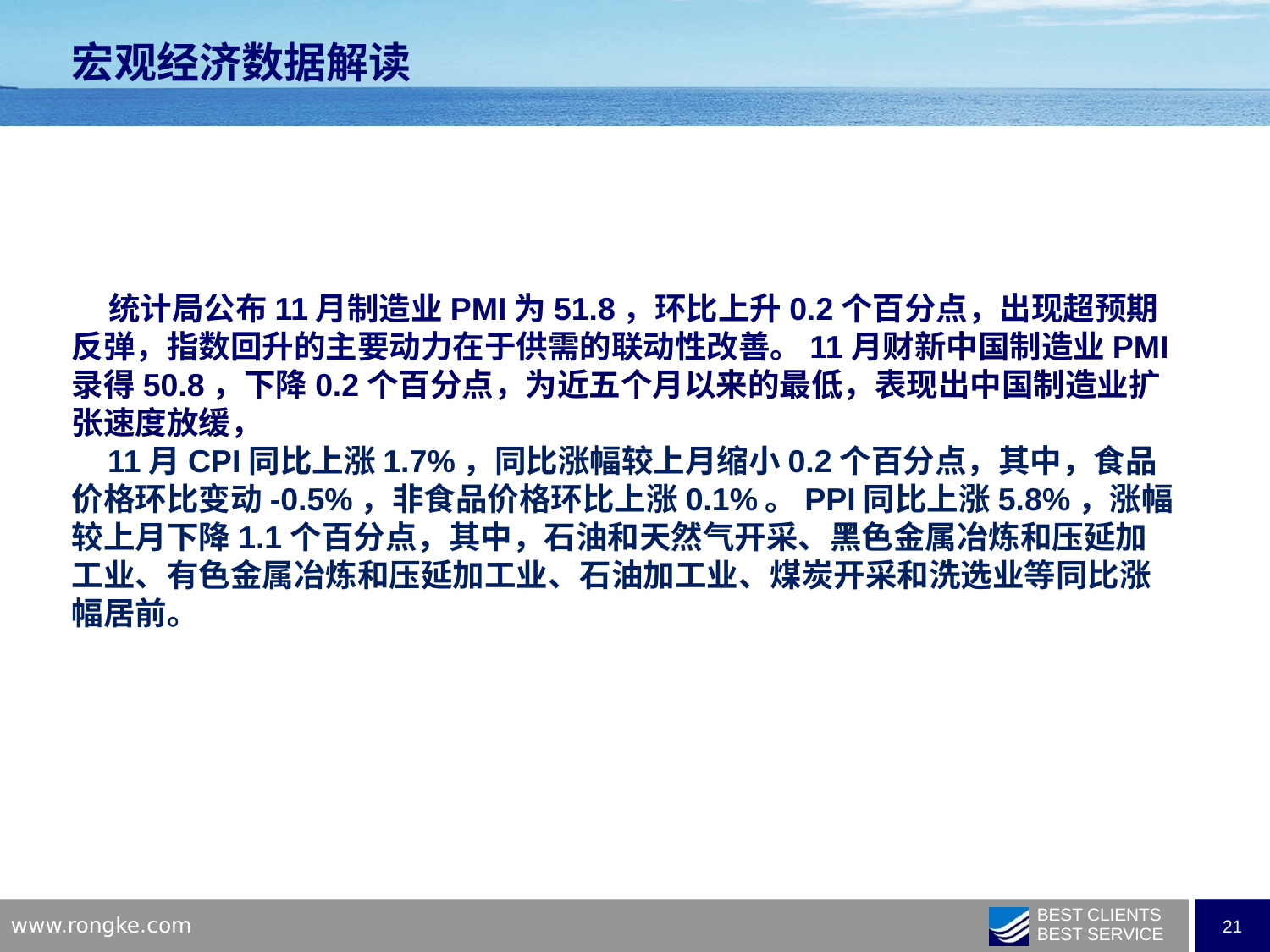

宏观经济数据解读

    统计局公布11月制造业PMI为51.8，环比上升0.2个百分点，出现超预期反弹，指数回升的主要动力在于供需的联动性改善。11月财新中国制造业PMI录得50.8，下降0.2个百分点，为近五个月以来的最低，表现出中国制造业扩张速度放缓，
    11月CPI同比上涨1.7%，同比涨幅较上月缩小0.2个百分点，其中，食品价格环比变动-0.5%，非食品价格环比上涨0.1%。PPI同比上涨5.8%，涨幅较上月下降1.1个百分点，其中，石油和天然气开采、黑色金属冶炼和压延加工业、有色金属冶炼和压延加工业、石油加工业、煤炭开采和洗选业等同比涨幅居前。